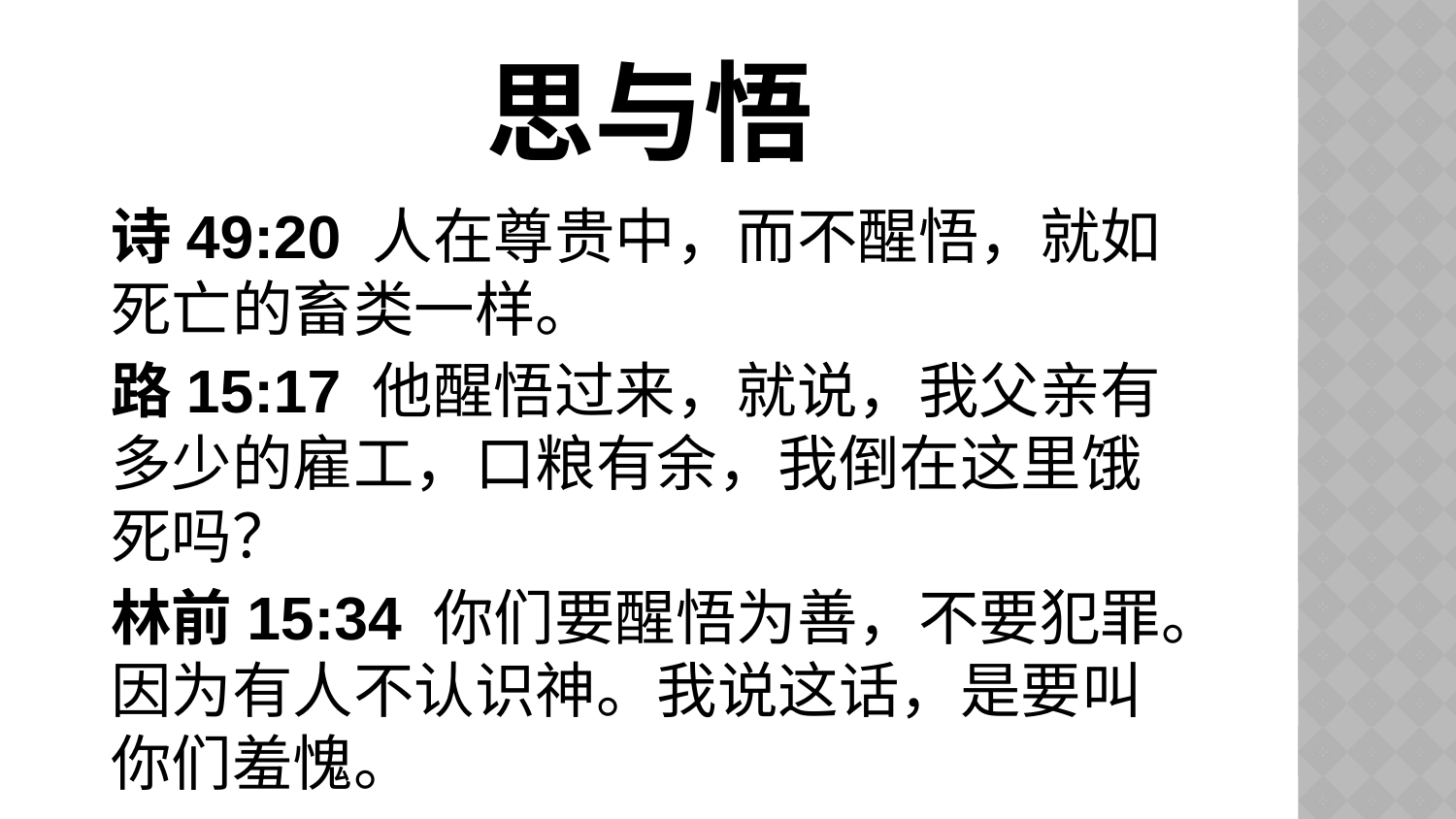

# 思与悟
诗49:20 人在尊贵中，而不醒悟，就如死亡的畜类一样。
路15:17 他醒悟过来，就说，我父亲有多少的雇工，口粮有余，我倒在这里饿死吗？
林前15:34 你们要醒悟为善，不要犯罪。因为有人不认识神。我说这话，是要叫你们羞愧。